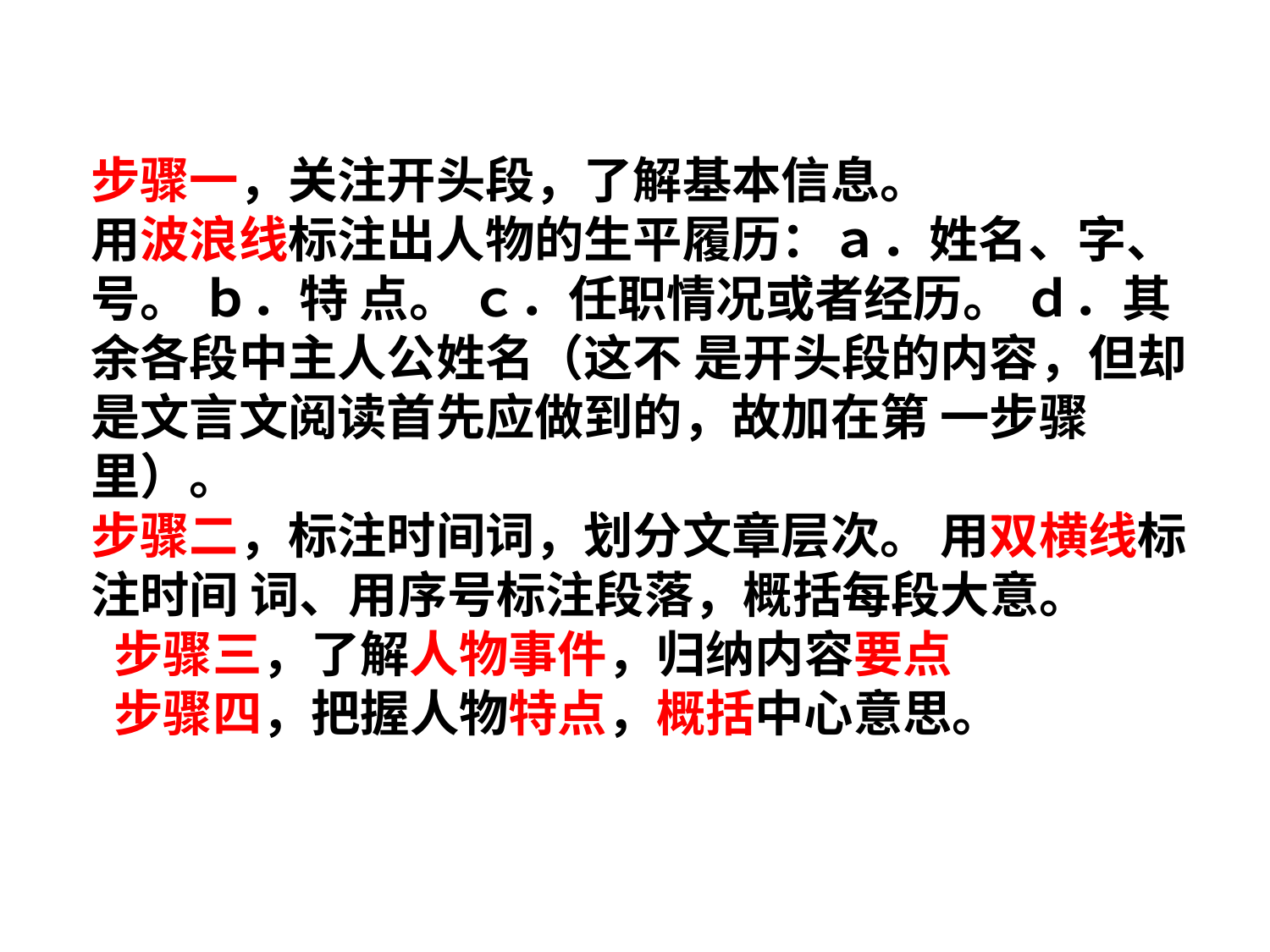

步骤一，关注开头段，了解基本信息。
用波浪线标注出人物的生平履历：ａ．姓名、字、号。 ｂ．特 点。 ｃ．任职情况或者经历。 ｄ．其余各段中主人公姓名（这不 是开头段的内容，但却是文言文阅读首先应做到的，故加在第 一步骤里）。
步骤二，标注时间词，划分文章层次。 用双横线标注时间 词、用序号标注段落，概括每段大意。
 步骤三，了解人物事件，归纳内容要点
 步骤四，把握人物特点，概括中心意思。